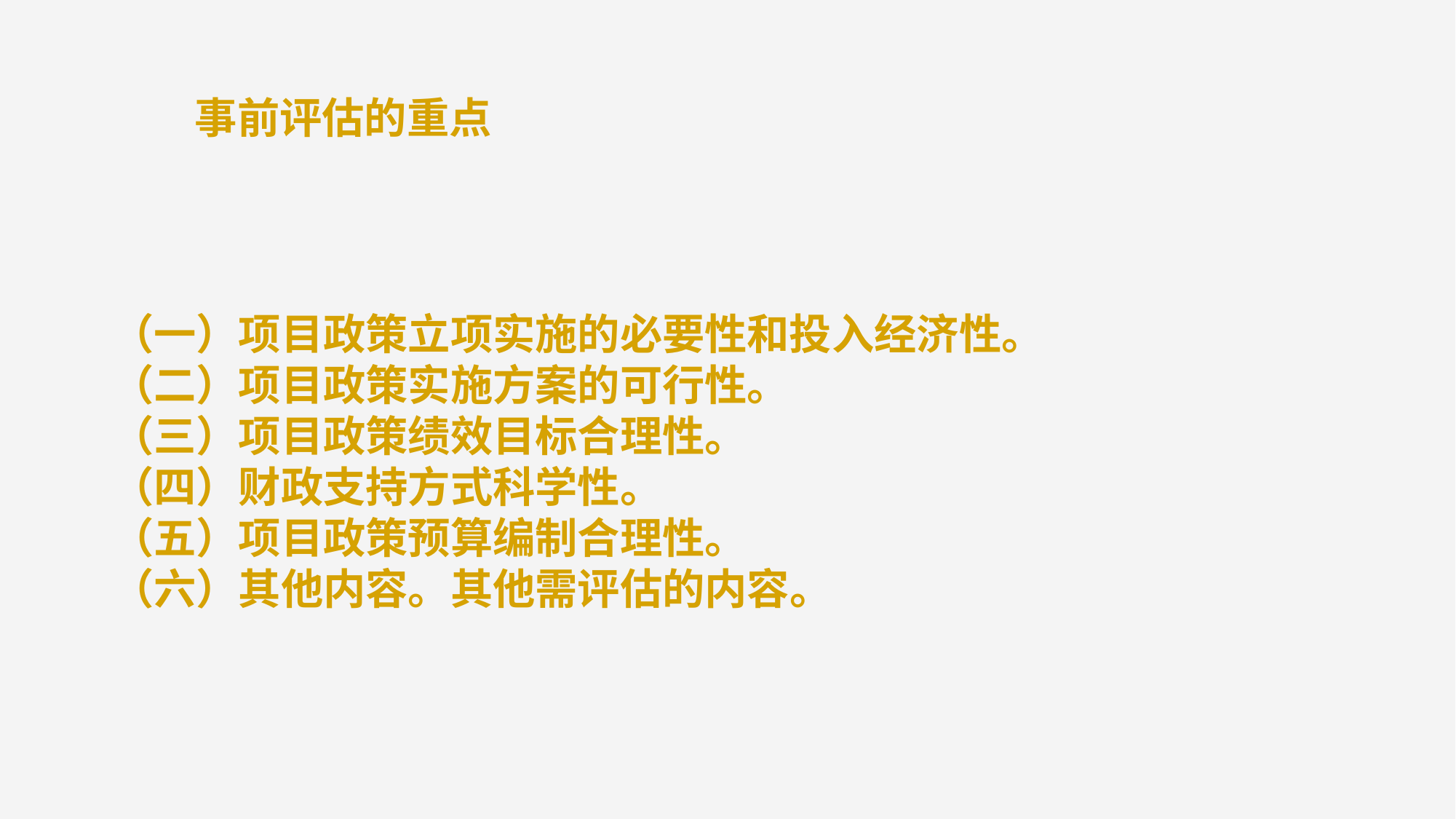

事前评估的重点
（一）项目政策立项实施的必要性和投入经济性。（二）项目政策实施方案的可行性。（三）项目政策绩效目标合理性。（四）财政支持方式科学性。（五）项目政策预算编制合理性。（六）其他内容。其他需评估的内容。